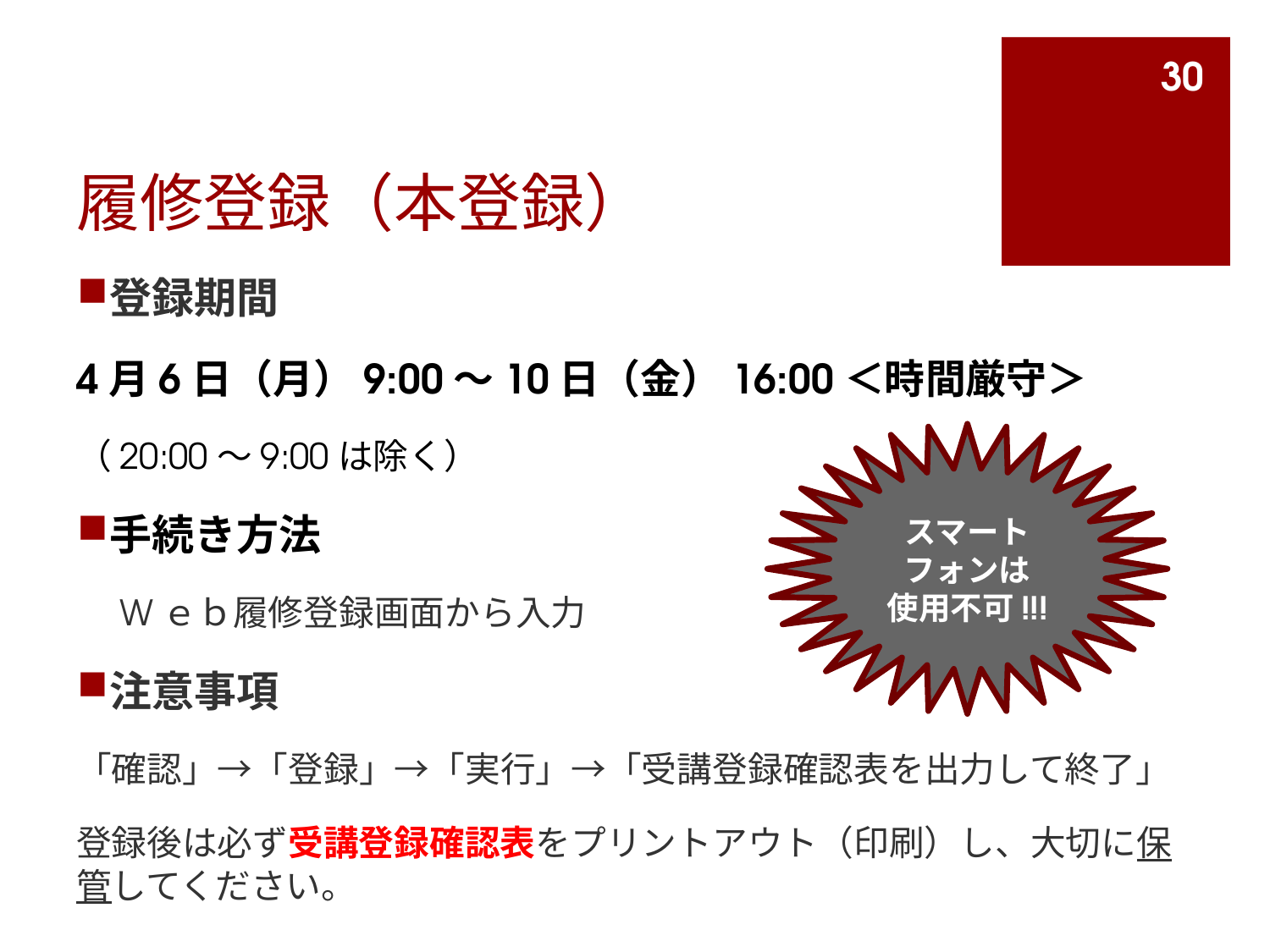

30
# 履修登録（本登録）
登録期間
4月6日（月）9:00～10日（金）16:00＜時間厳守＞
（20:00～9:00は除く）
手続き方法
　Wｅｂ履修登録画面から入力
注意事項
「確認」→「登録」→「実行」→「受講登録確認表を出力して終了」
登録後は必ず受講登録確認表をプリントアウト（印刷）し、大切に保管してください。
スマートフォンは
使用不可!!!